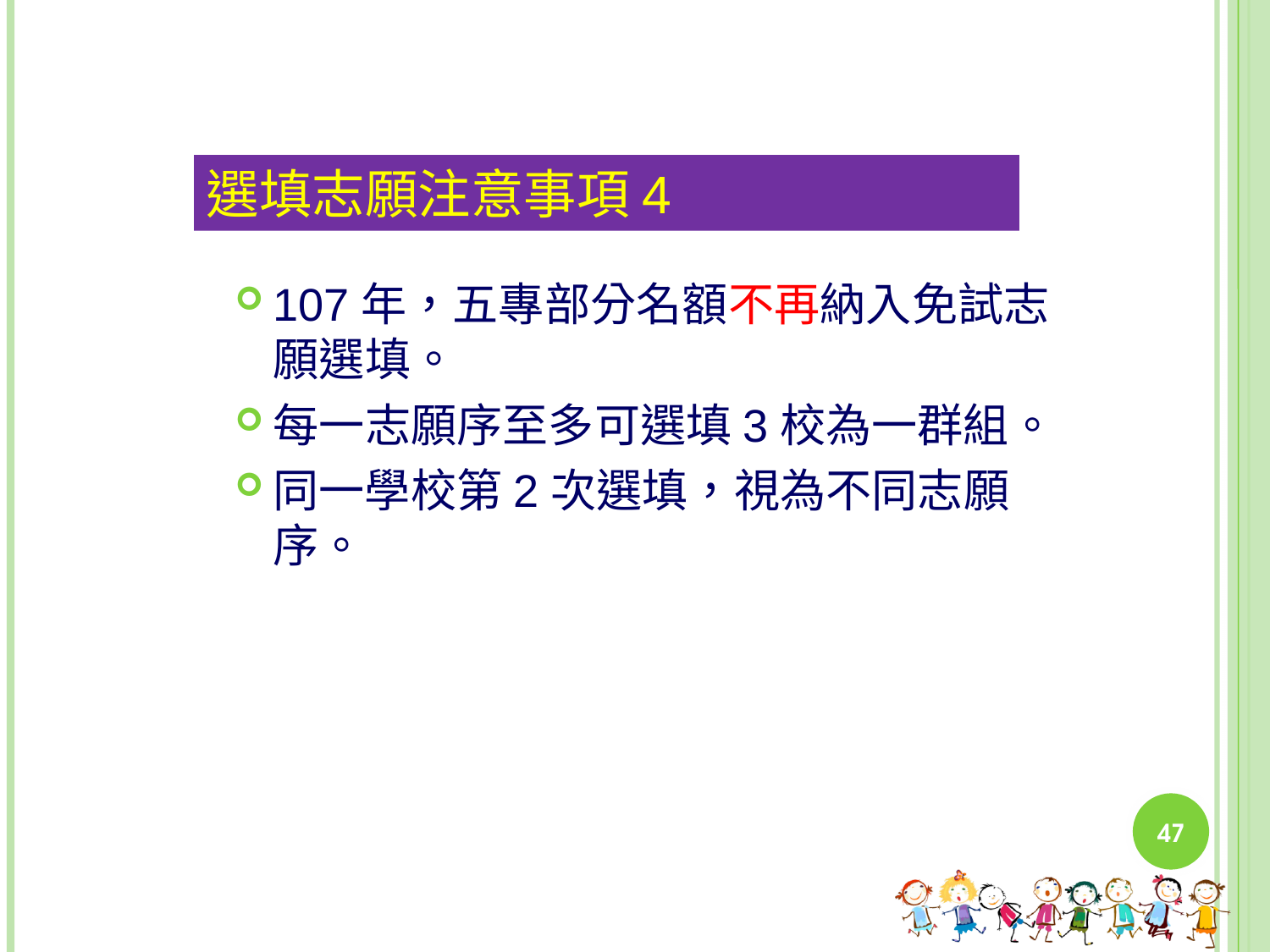

選填志願注意事項4

107年，五專部分名額不再納入免試志願選填。
每一志願序至多可選填3校為一群組。
同一學校第2次選填，視為不同志願序。

47